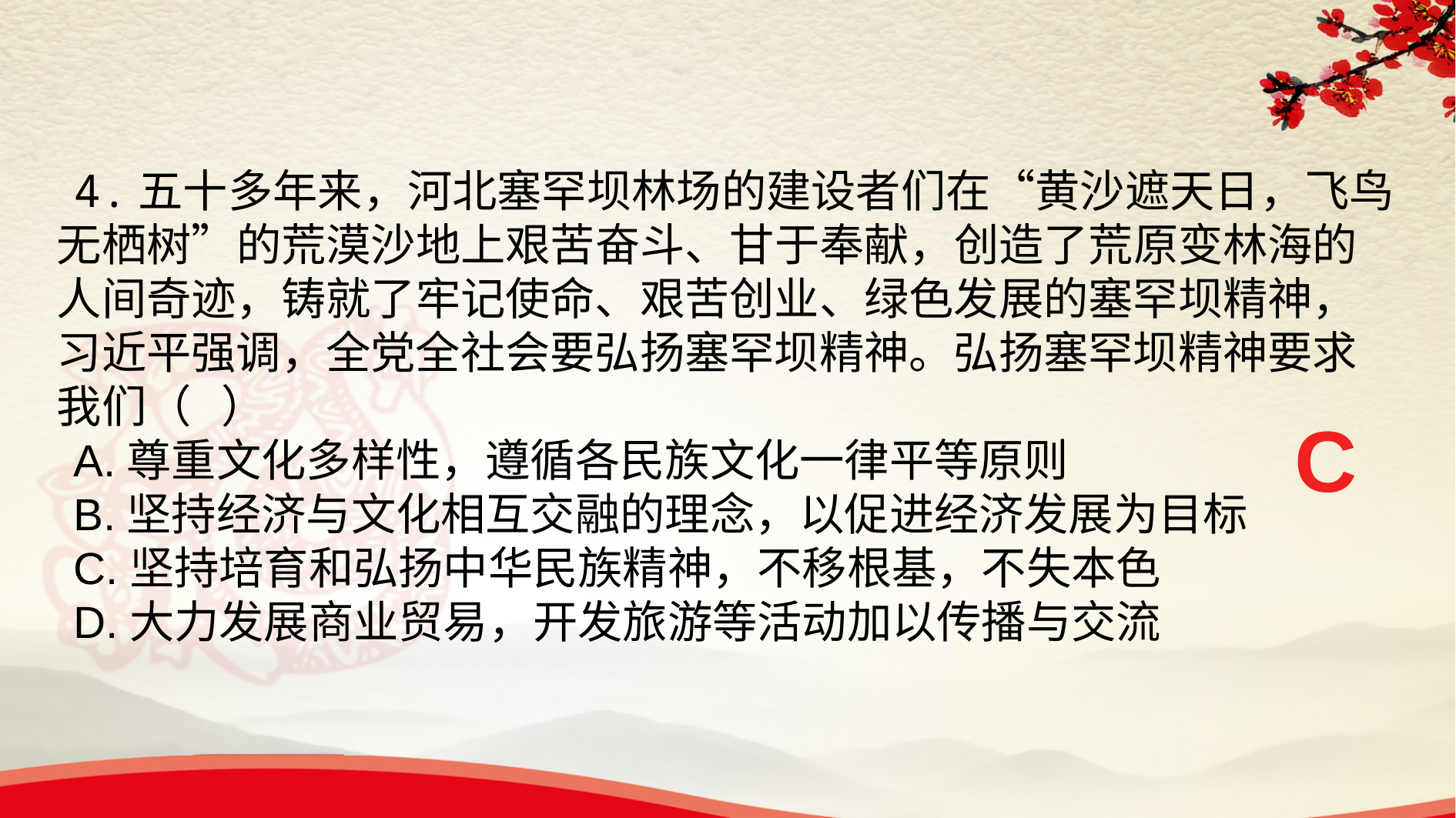

4.五十多年来，河北塞罕坝林场的建设者们在“黄沙遮天日，飞鸟无栖树”的荒漠沙地上艰苦奋斗、甘于奉献，创造了荒原变林海的人间奇迹，铸就了牢记使命、艰苦创业、绿色发展的塞罕坝精神，习近平强调，全党全社会要弘扬塞罕坝精神。弘扬塞罕坝精神要求我们（   ）
A.尊重文化多样性，遵循各民族文化一律平等原则
B.坚持经济与文化相互交融的理念，以促进经济发展为目标
C.坚持培育和弘扬中华民族精神，不移根基，不失本色
D.大力发展商业贸易，开发旅游等活动加以传播与交流
C